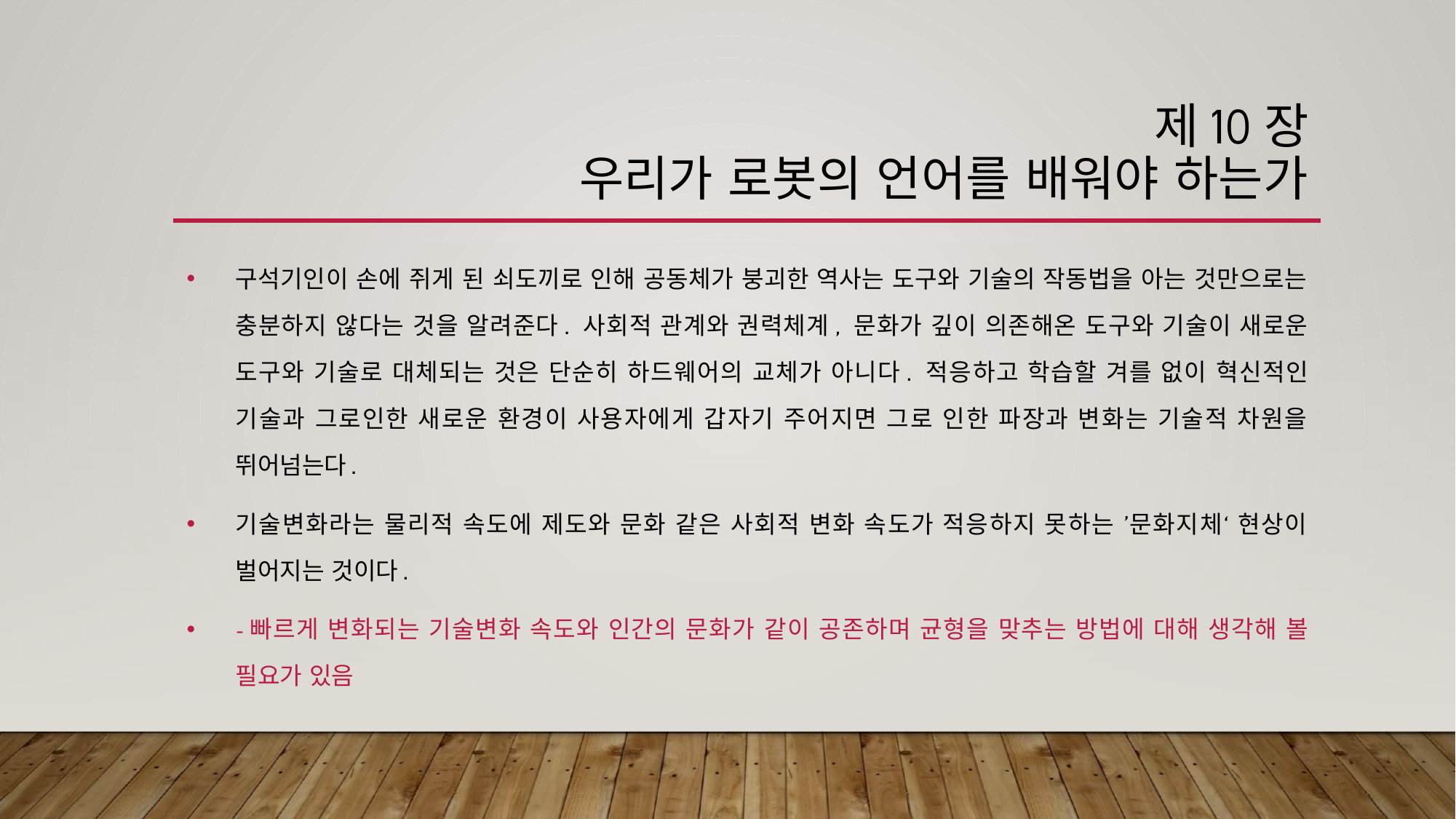

# 제10장 우리가 로봇의 언어를 배워야 하는가
구석기인이 손에 쥐게 된 쇠도끼로 인해 공동체가 붕괴한 역사는 도구와 기술의 작동법을 아는 것만으로는 충분하지 않다는 것을 알려준다. 사회적 관계와 권력체계, 문화가 깊이 의존해온 도구와 기술이 새로운 도구와 기술로 대체되는 것은 단순히 하드웨어의 교체가 아니다. 적응하고 학습할 겨를 없이 혁신적인 기술과 그로인한 새로운 환경이 사용자에게 갑자기 주어지면 그로 인한 파장과 변화는 기술적 차원을 뛰어넘는다.
기술변화라는 물리적 속도에 제도와 문화 같은 사회적 변화 속도가 적응하지 못하는 ’문화지체‘ 현상이 벌어지는 것이다.
-빠르게 변화되는 기술변화 속도와 인간의 문화가 같이 공존하며 균형을 맞추는 방법에 대해 생각해 볼 필요가 있음